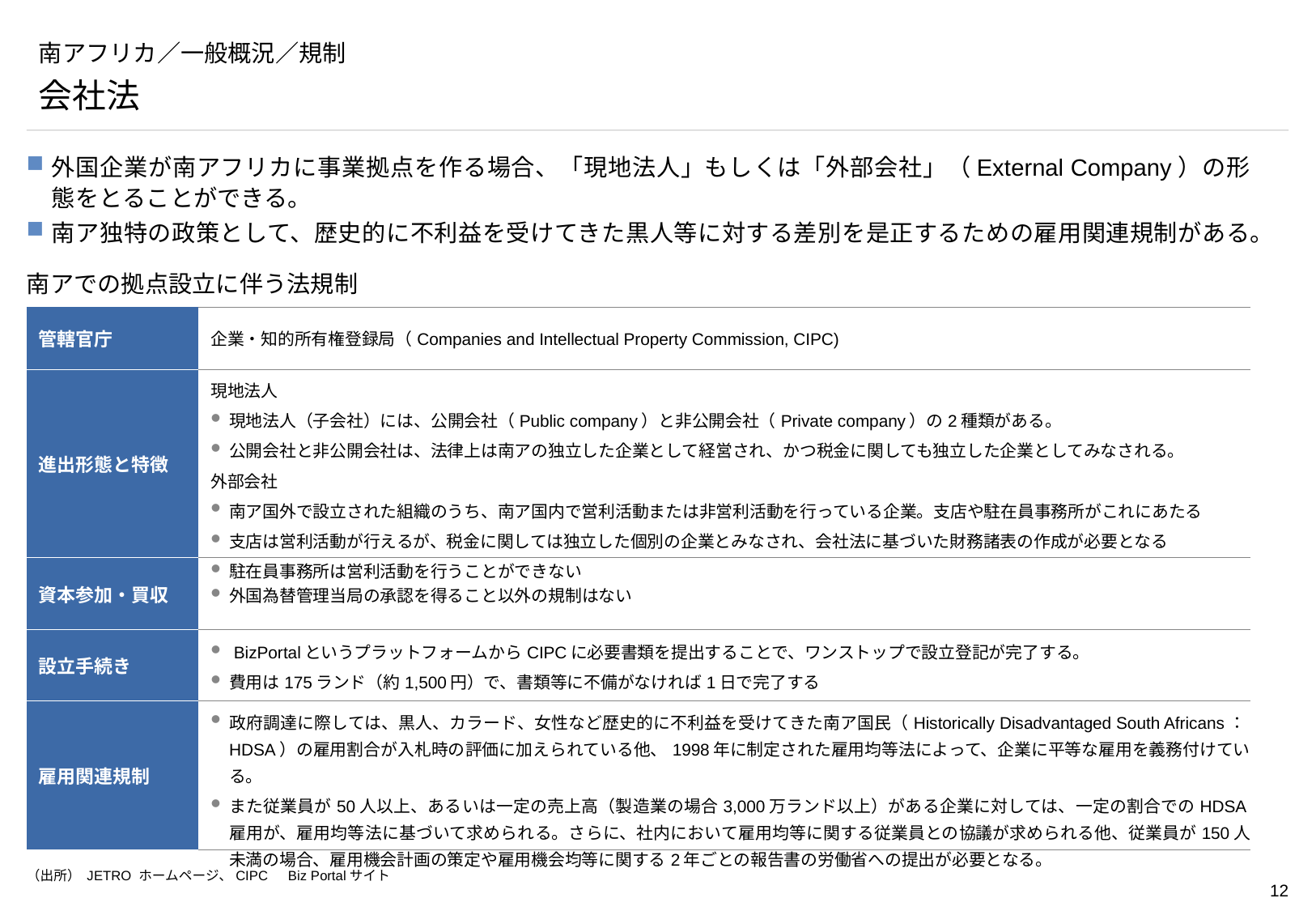

# 南アフリカ／一般概況／規制
会社法
外国企業が南アフリカに事業拠点を作る場合、「現地法人」もしくは「外部会社」（External Company）の形態をとることができる。
南ア独特の政策として、歴史的に不利益を受けてきた黒人等に対する差別を是正するための雇用関連規制がある。
南アでの拠点設立に伴う法規制
| 管轄官庁 | 企業・知的所有権登録局（Companies and Intellectual Property Commission, CIPC) |
| --- | --- |
| 進出形態と特徴 | 現地法人 現地法人（子会社）には、公開会社（Public company）と非公開会社（Private company）の2種類がある。 公開会社と非公開会社は、法律上は南アの独立した企業として経営され、かつ税金に関しても独立した企業としてみなされる。 外部会社 南ア国外で設立された組織のうち、南ア国内で営利活動または非営利活動を行っている企業。支店や駐在員事務所がこれにあたる 支店は営利活動が行えるが、税金に関しては独立した個別の企業とみなされ、会社法に基づいた財務諸表の作成が必要となる 駐在員事務所は営利活動を行うことができない |
| 資本参加・買収 | 外国為替管理当局の承認を得ること以外の規制はない |
| 設立手続き | BizPortalというプラットフォームからCIPCに必要書類を提出することで、ワンストップで設立登記が完了する。 費用は175ランド（約1,500円）で、書類等に不備がなければ1日で完了する |
| 雇用関連規制 | 政府調達に際しては、黒人、カラード、女性など歴史的に不利益を受けてきた南ア国民（Historically Disadvantaged South Africans：HDSA）の雇用割合が入札時の評価に加えられている他、1998年に制定された雇用均等法によって、企業に平等な雇用を義務付けている。 また従業員が50人以上、あるいは一定の売上高（製造業の場合3,000万ランド以上）がある企業に対しては、一定の割合でのHDSA雇用が、雇用均等法に基づいて求められる。さらに、社内において雇用均等に関する従業員との協議が求められる他、従業員が150人未満の場合、雇用機会計画の策定や雇用機会均等に関する2年ごとの報告書の労働省への提出が必要となる。 |
（出所） JETRO ホームページ、CIPC　Biz Portalサイト